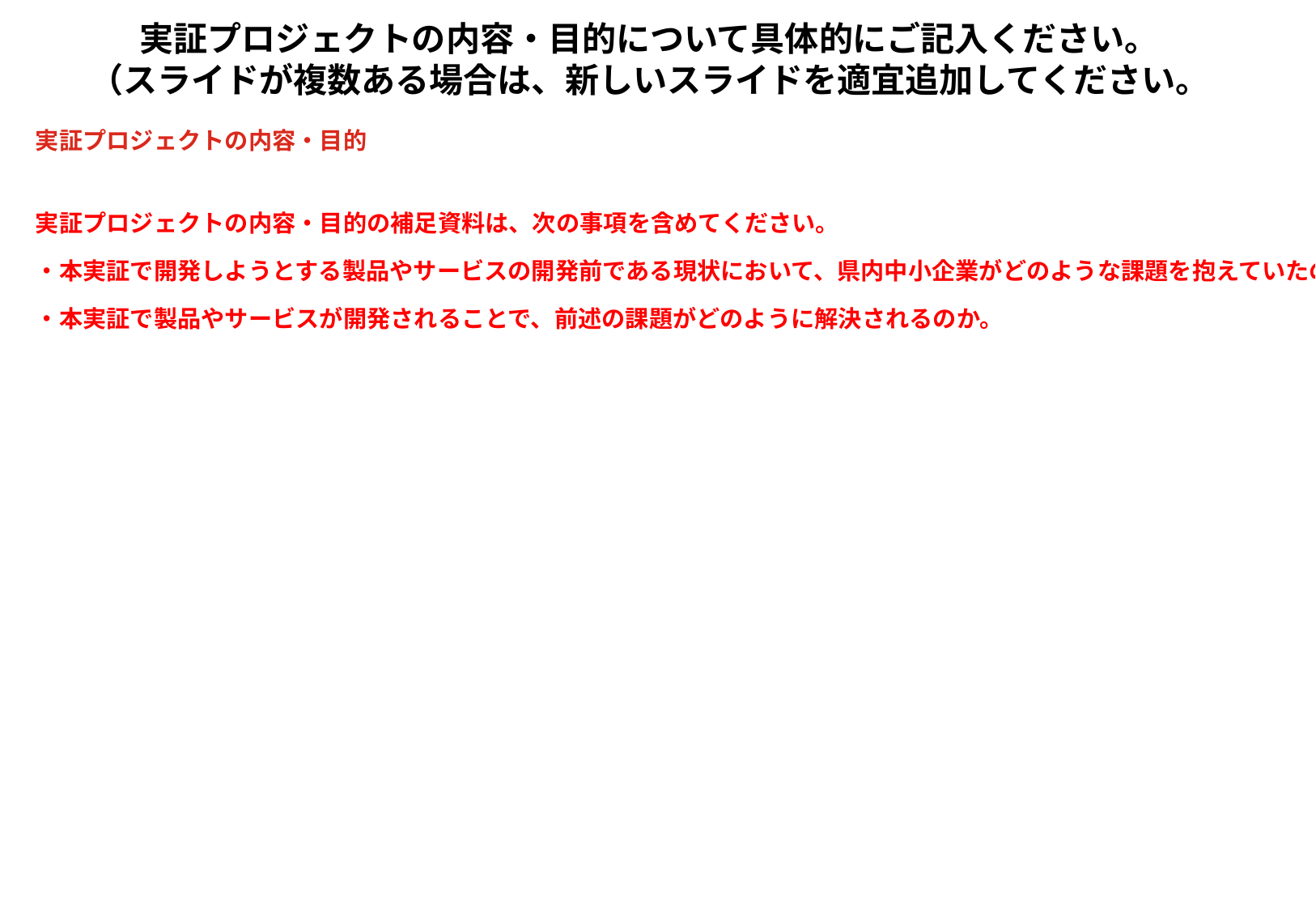

# 実証プロジェクトの内容・目的について具体的にご記入ください。 （スライドが複数ある場合は、新しいスライドを適宜追加してください。
実証プロジェクトの内容・目的
実証プロジェクトの内容・目的の補足資料は、次の事項を含めてください。
・本実証で開発しようとする製品やサービスの開発前である現状において、県内中小企業がどのような課題を抱えていたのか。
・本実証で製品やサービスが開発されることで、前述の課題がどのように解決されるのか。